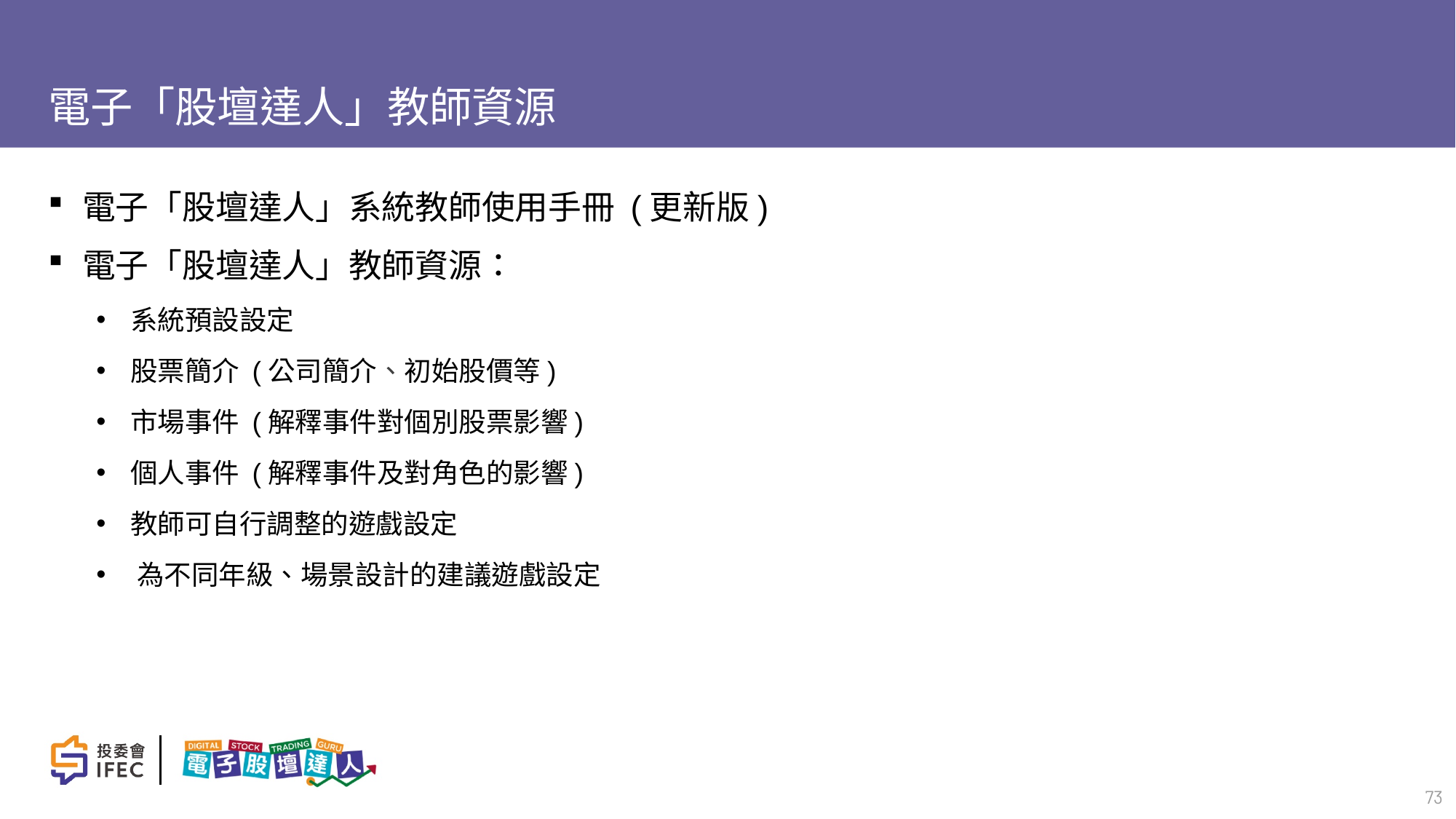

# 電子「股壇達人」教師資源
電子「股壇達人」系統教師使用手冊 (更新版)
電子「股壇達人」教師資源：
系統預設設定
股票簡介 (公司簡介、初始股價等)
市場事件 (解釋事件對個別股票影響)
個人事件 (解釋事件及對角色的影響)
教師可自行調整的遊戲設定
­為不同年級、場景設計的建議遊戲設定

73